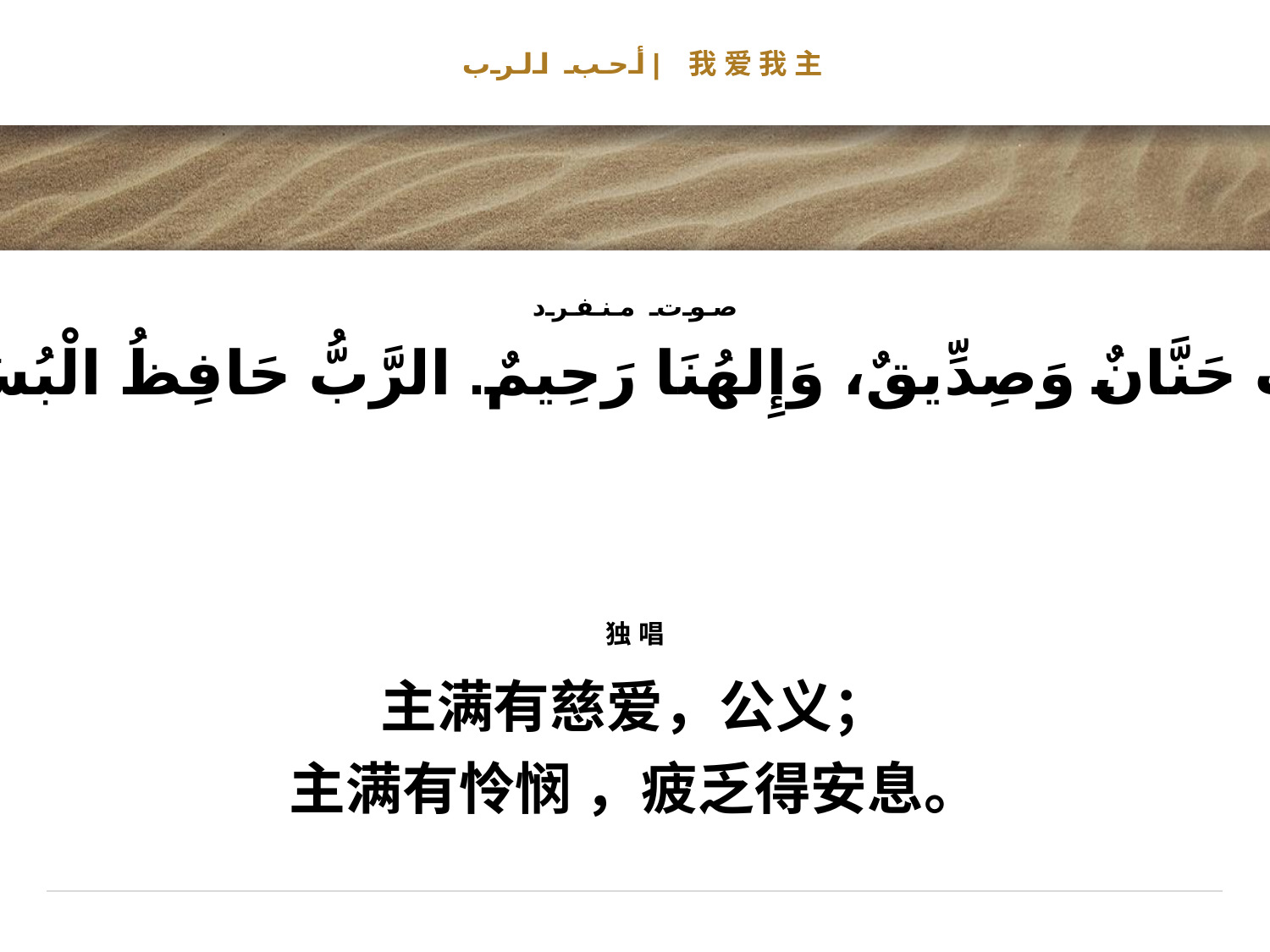

# أحب الرب| 我爱我主
صوت منفرد
الرَّبُّ حَنَّانٌ وَصِدِّيقٌ، وَإِلهُنَا رَحِيمٌ. الرَّبُّ حَافِظُ الْبُسَطَاءِ.
独唱
主满有慈爱，公义；
主满有怜悯 ，疲乏得安息。